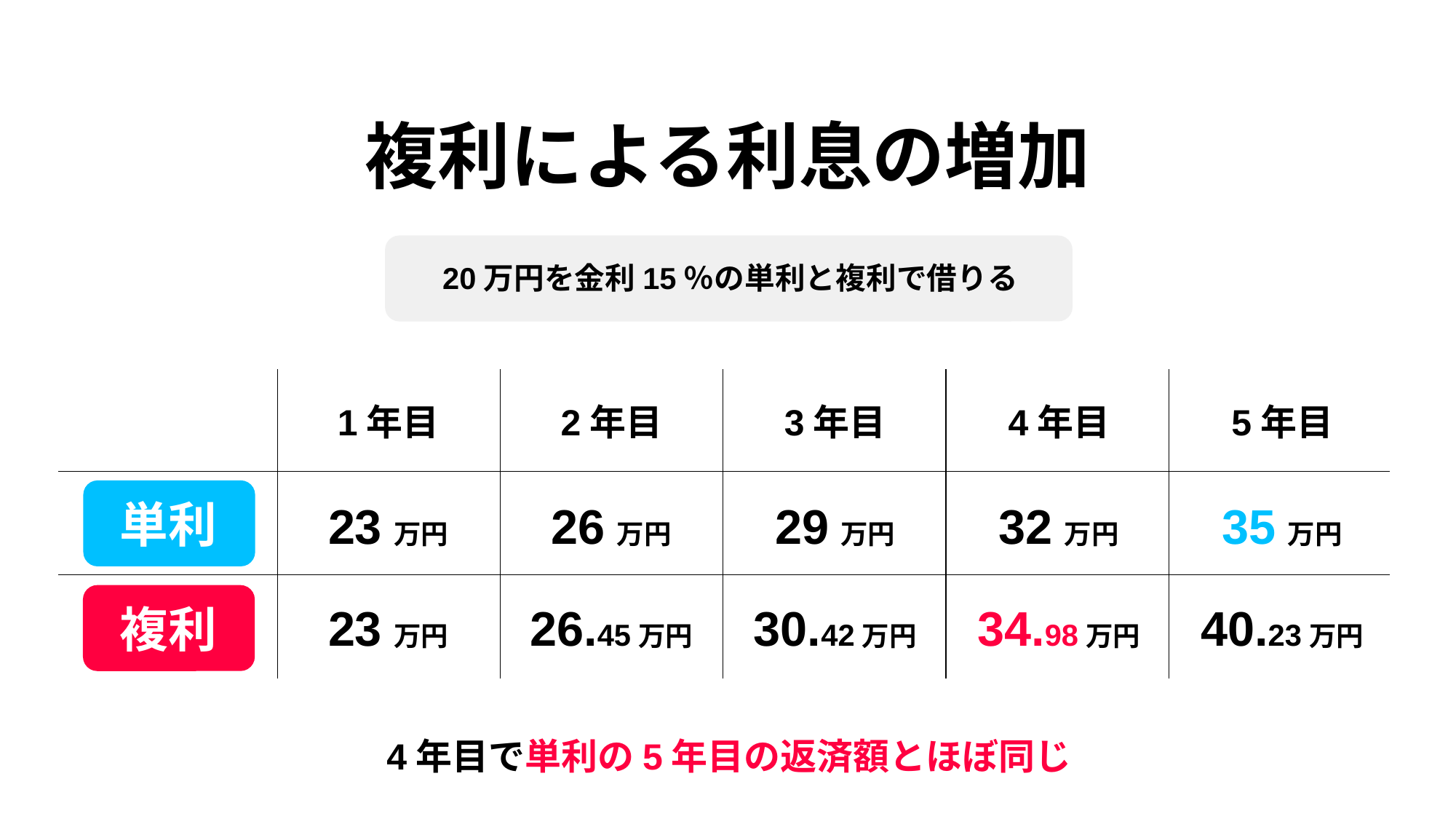

複利による利息の増加
20万円を金利15％の単利と複利で借りる

1年目
2年目
3年目
4年目
5年目
単利

23万円
26万円
29万円
32万円
複利

23万円
26.45万円
30.42万円
40.23万円
35万円
34.98万円
4年目で単利の5年目の返済額とほぼ同じ